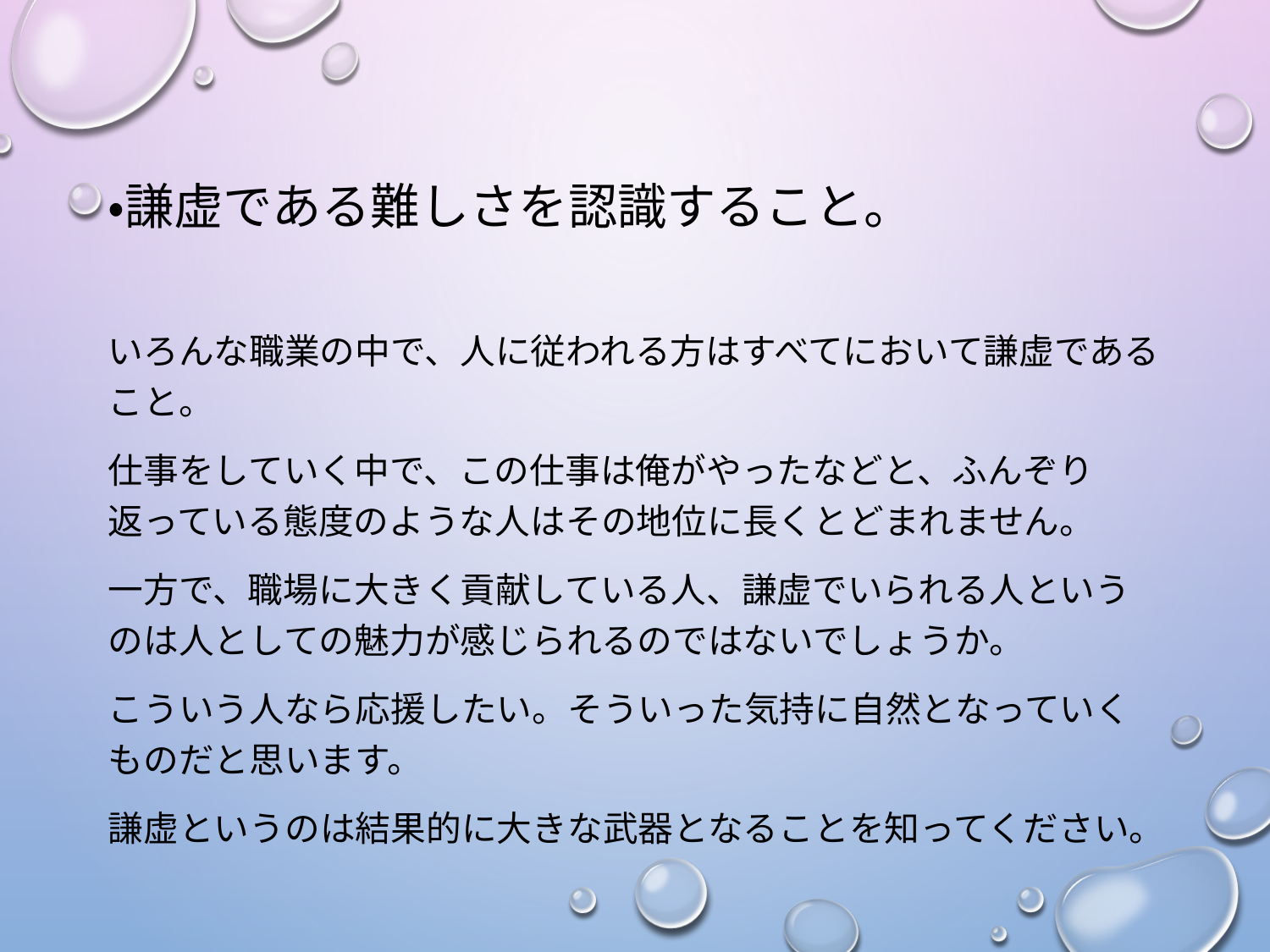

・謙虚である難しさを認識すること。

いろんな職業の中で、人に従われる方はすべてにおいて謙虚であること。
仕事をしていく中で、この仕事は俺がやったなどと、ふんぞり返っている態度のような人はその地位に長くとどまれません。
一方で、職場に大きく貢献している人、謙虚でいられる人というのは人としての魅力が感じられるのではないでしょうか。
こういう人なら応援したい。そういった気持に自然となっていくものだと思います。
謙虚というのは結果的に大きな武器となることを知ってください。